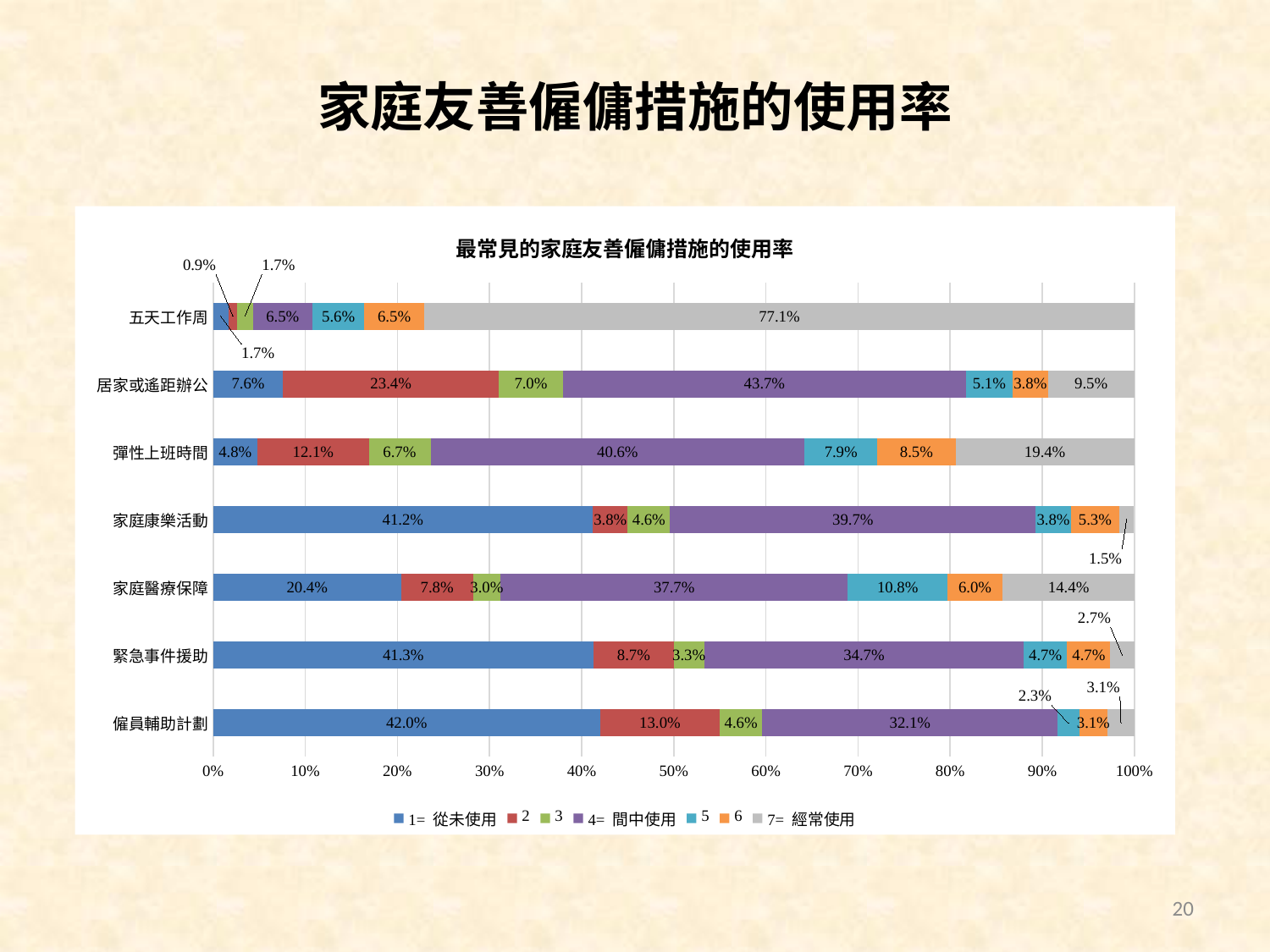

# 家庭友善僱傭措施的使用率

### Chart: 最常見的家庭友善僱傭措施的使用率

| Category | 1= 從未使用 | 2 | 3 | 4= 間中使用 | 5 | 6 | 7= 經常使用 |
|---|---|---|---|---|---|---|---|
| 僱員輔助計劃 | 0.42 | 0.13 | 0.046 | 0.321 | 0.023 | 0.031 | 0.031 |
| 緊急事件援助 | 0.413 | 0.087 | 0.033 | 0.347 | 0.047 | 0.047 | 0.027 |
| 家庭醫療保障 | 0.204 | 0.078 | 0.03 | 0.377 | 0.108 | 0.06 | 0.144 |
| 家庭康樂活動 | 0.412 | 0.038 | 0.046 | 0.397 | 0.038 | 0.053 | 0.015 |
| 彈性上班時間 | 0.048 | 0.121 | 0.067 | 0.406 | 0.079 | 0.085 | 0.194 |
| 居家或遙距辦公 | 0.076 | 0.234 | 0.07 | 0.437 | 0.051 | 0.038 | 0.095 |
| 五天工作周 | 0.017 | 0.009 | 0.017 | 0.065 | 0.056 | 0.065 | 0.771 |
20